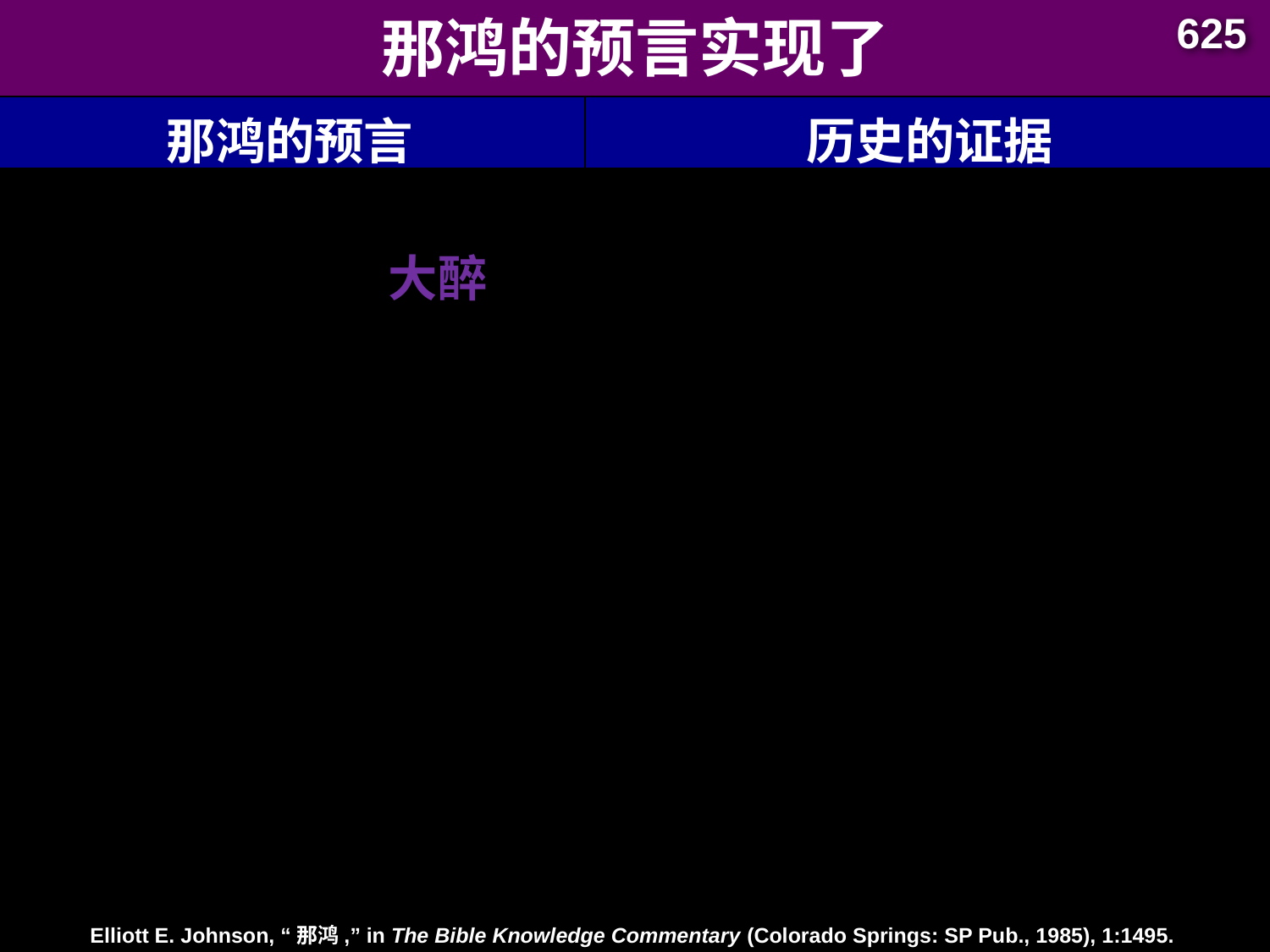

625
# 那鸿的预言实现了
| 那鸿的预言 | 历史的证据 |
| --- | --- |
| 4. 在攻城的最后时刻，尼尼微人会酩酊大醉（1:10；3:11）。 ) | 4. 亚述人击退了敌人的攻击后，他们酩酊大醉并大肆宴乐，结果被米底人突袭，城池被攻陷。 （狄奥多罗斯，《历史文库》2.26.4）。 |
Elliott E. Johnson, “那鸿,” in The Bible Knowledge Commentary (Colorado Springs: SP Pub., 1985), 1:1495.